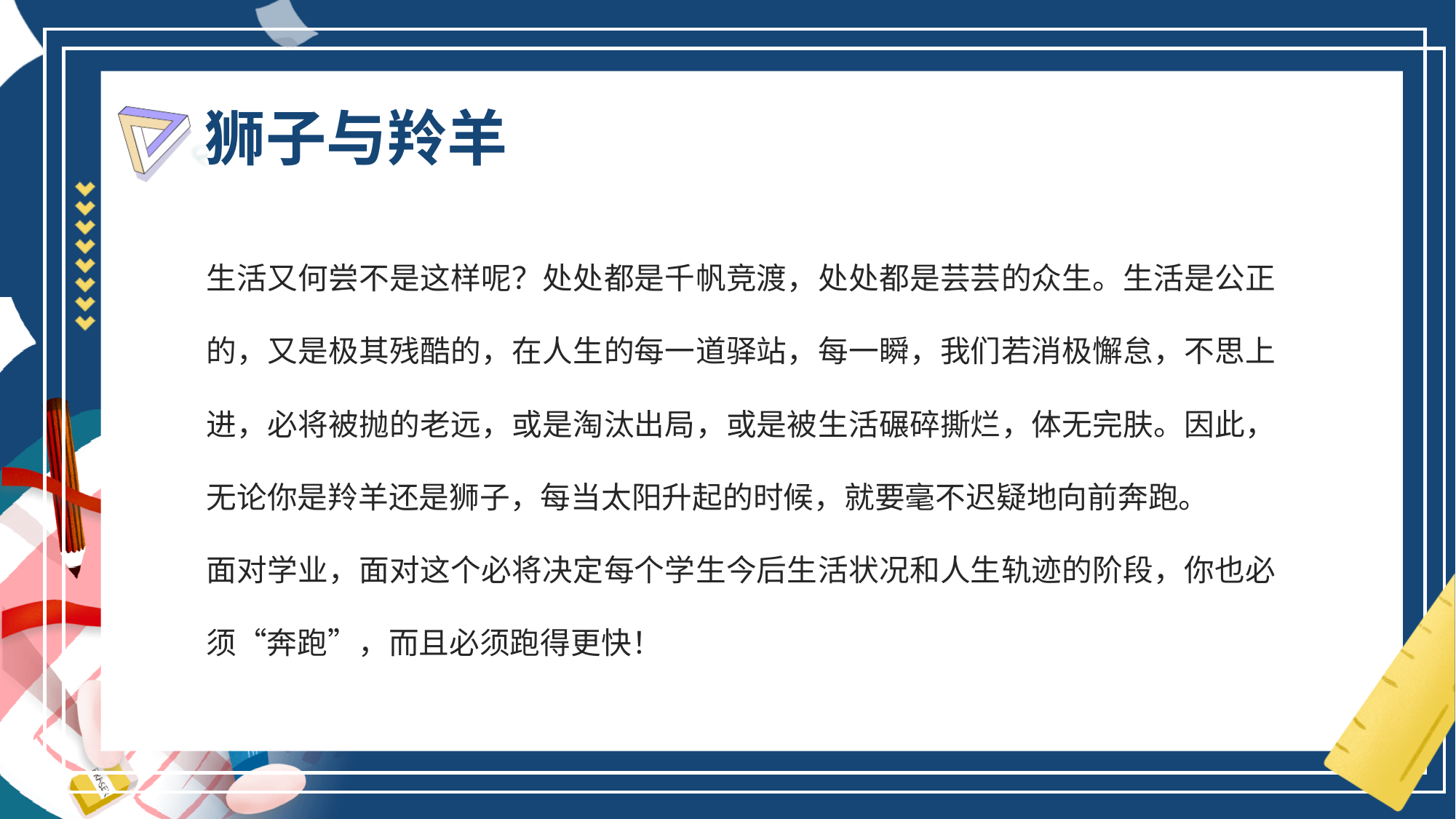

生活又何尝不是这样呢？处处都是千帆竞渡，处处都是芸芸的众生。生活是公正的，又是极其残酷的，在人生的每一道驿站，每一瞬，我们若消极懈怠，不思上进，必将被抛的老远，或是淘汰出局，或是被生活碾碎撕烂，体无完肤。因此，无论你是羚羊还是狮子，每当太阳升起的时候，就要毫不迟疑地向前奔跑。
面对学业，面对这个必将决定每个学生今后生活状况和人生轨迹的阶段，你也必须“奔跑”，而且必须跑得更快！